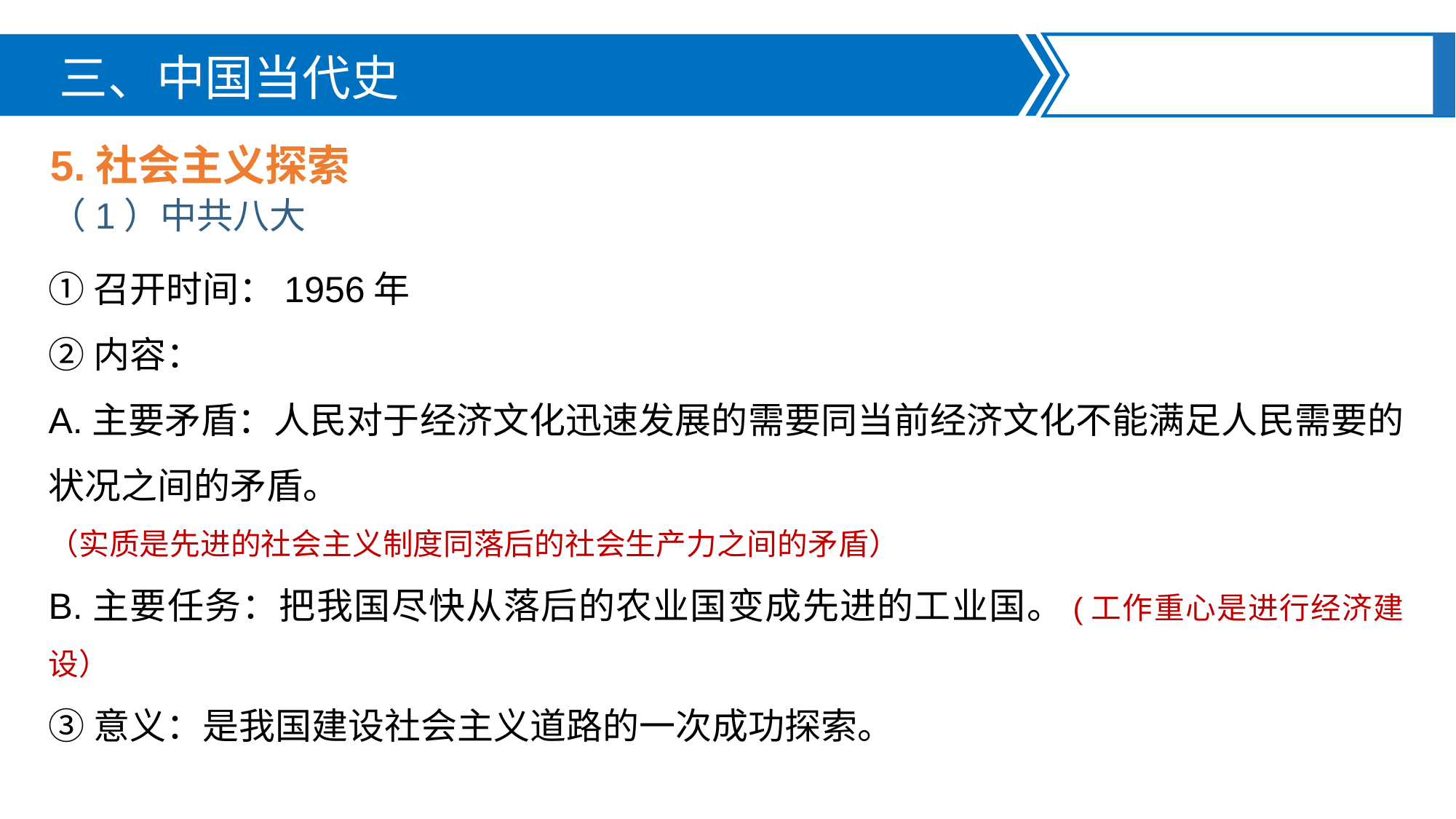

三、中国当代史
5.社会主义探索
（1）中共八大
①召开时间：1956年
②内容：
A.主要矛盾：人民对于经济文化迅速发展的需要同当前经济文化不能满足人民需要的状况之间的矛盾。
（实质是先进的社会主义制度同落后的社会生产力之间的矛盾）
B.主要任务：把我国尽快从落后的农业国变成先进的工业国。(工作重心是进行经济建设）
③意义：是我国建设社会主义道路的一次成功探索。